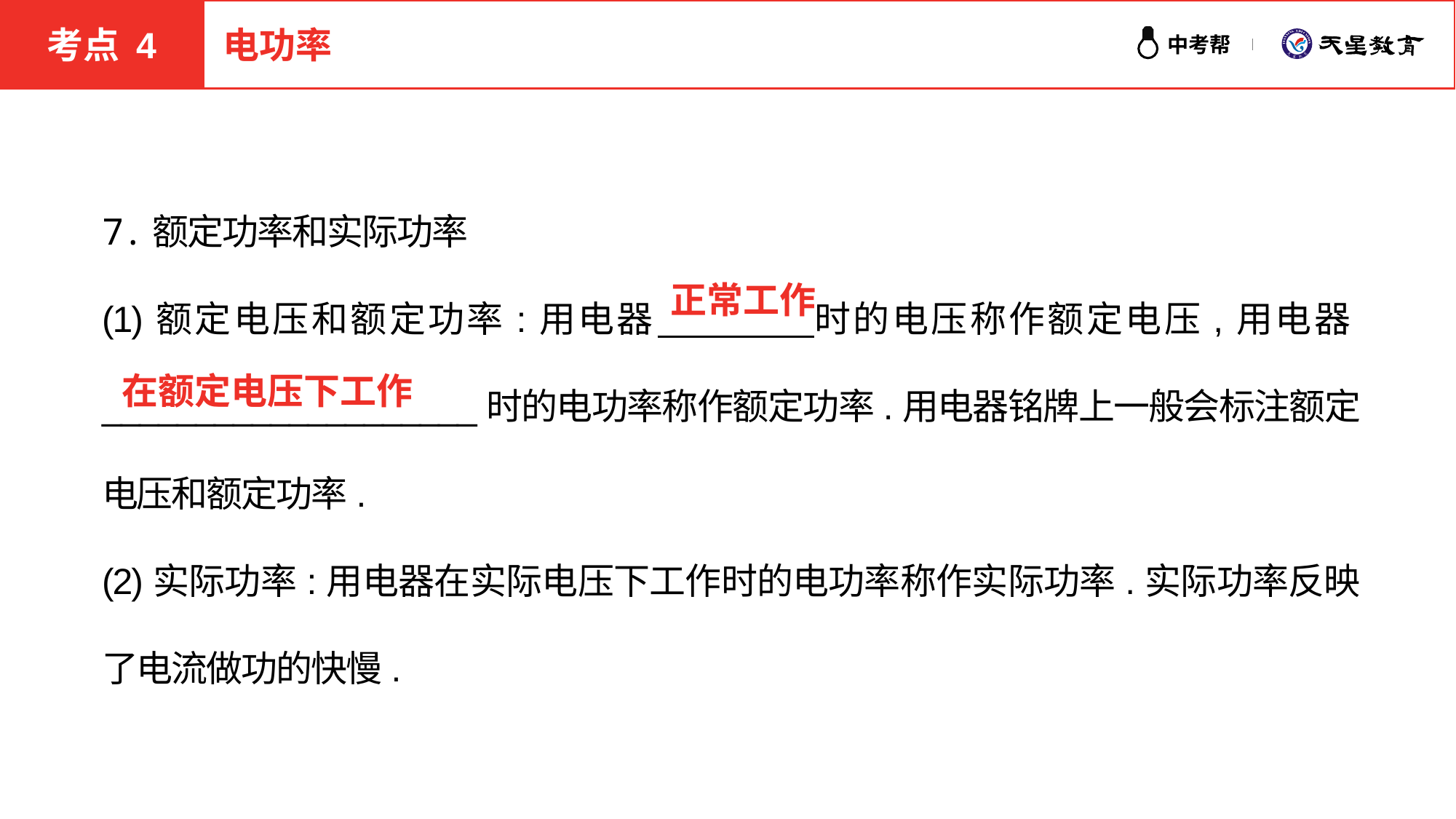

考点 4
电功率
7.额定功率和实际功率
(1)额定电压和额定功率:用电器　　　　时的电压称作额定电压,用电器____________________时的电功率称作额定功率.用电器铭牌上一般会标注额定电压和额定功率.
(2)实际功率:用电器在实际电压下工作时的电功率称作实际功率.实际功率反映了电流做功的快慢.
正常工作
在额定电压下工作